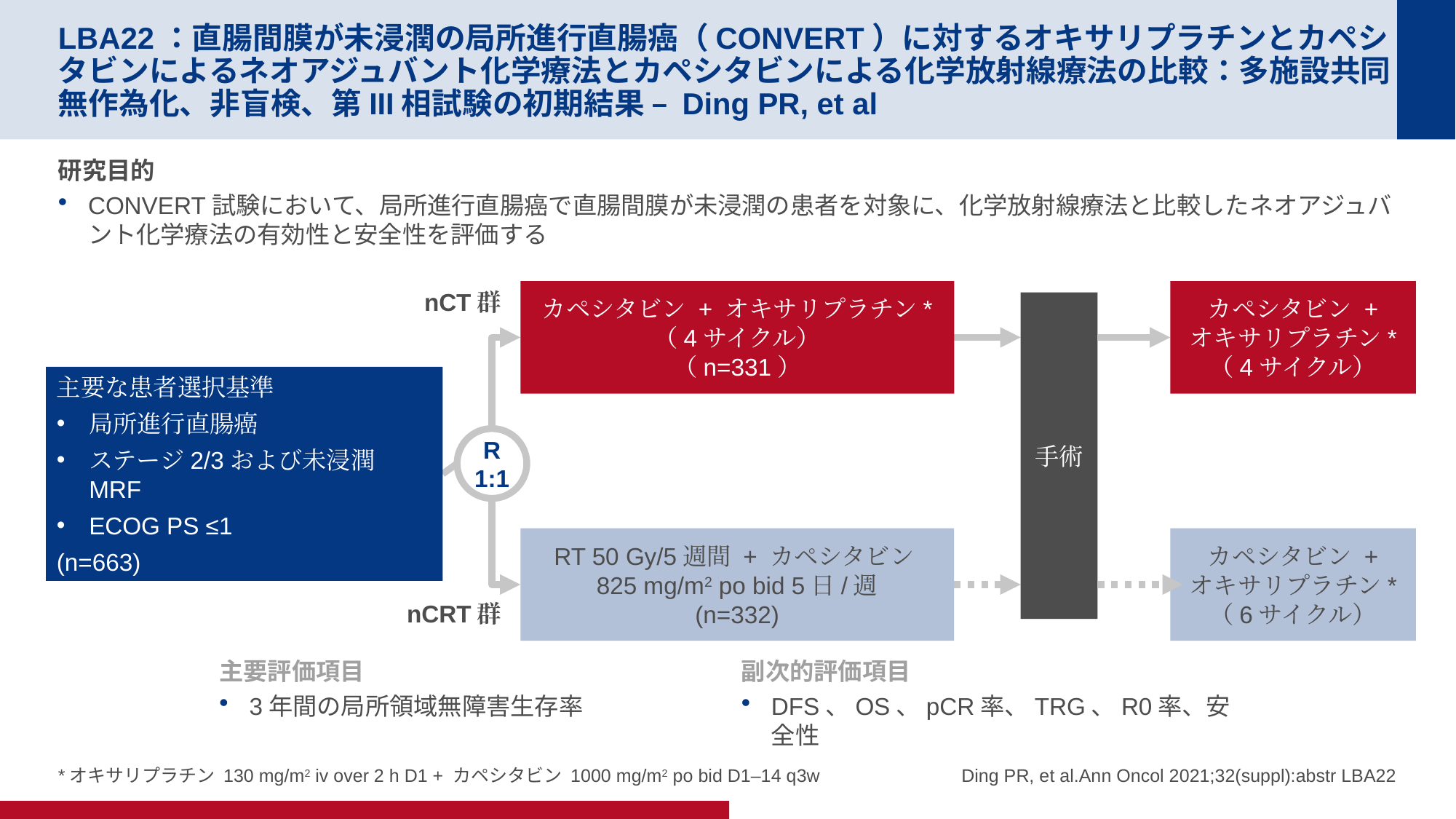

# LBA22：直腸間膜が未浸潤の局所進行直腸癌（CONVERT）に対するオキサリプラチンとカペシタビンによるネオアジュバント化学療法とカペシタビンによる化学放射線療法の比較：多施設共同無作為化、非盲検、第III相試験の初期結果 – Ding PR, et al
研究目的
CONVERT試験において、局所進行直腸癌で直腸間膜が未浸潤の患者を対象に、化学放射線療法と比較したネオアジュバント化学療法の有効性と安全性を評価する
nCT群
カペシタビン + オキサリプラチン*
（4サイクル）
（n=331）
カペシタビン +
オキサリプラチン*
（4サイクル）
手術
主要な患者選択基準
局所進行直腸癌
ステージ2/3および未浸潤MRF
ECOG PS ≤1
(n=663)
R
1:1
RT 50 Gy/5週間 + カペシタビン
825 mg/m2 po bid 5日/週
(n=332)
カペシタビン +
オキサリプラチン*
（6サイクル）
nCRT群
主要評価項目
3年間の局所領域無障害生存率
副次的評価項目
DFS、OS、pCR率、TRG、R0率、安全性
*オキサリプラチン 130 mg/m2 iv over 2 h D1 + カペシタビン 1000 mg/m2 po bid D1–14 q3w
Ding PR, et al.Ann Oncol 2021;32(suppl):abstr LBA22